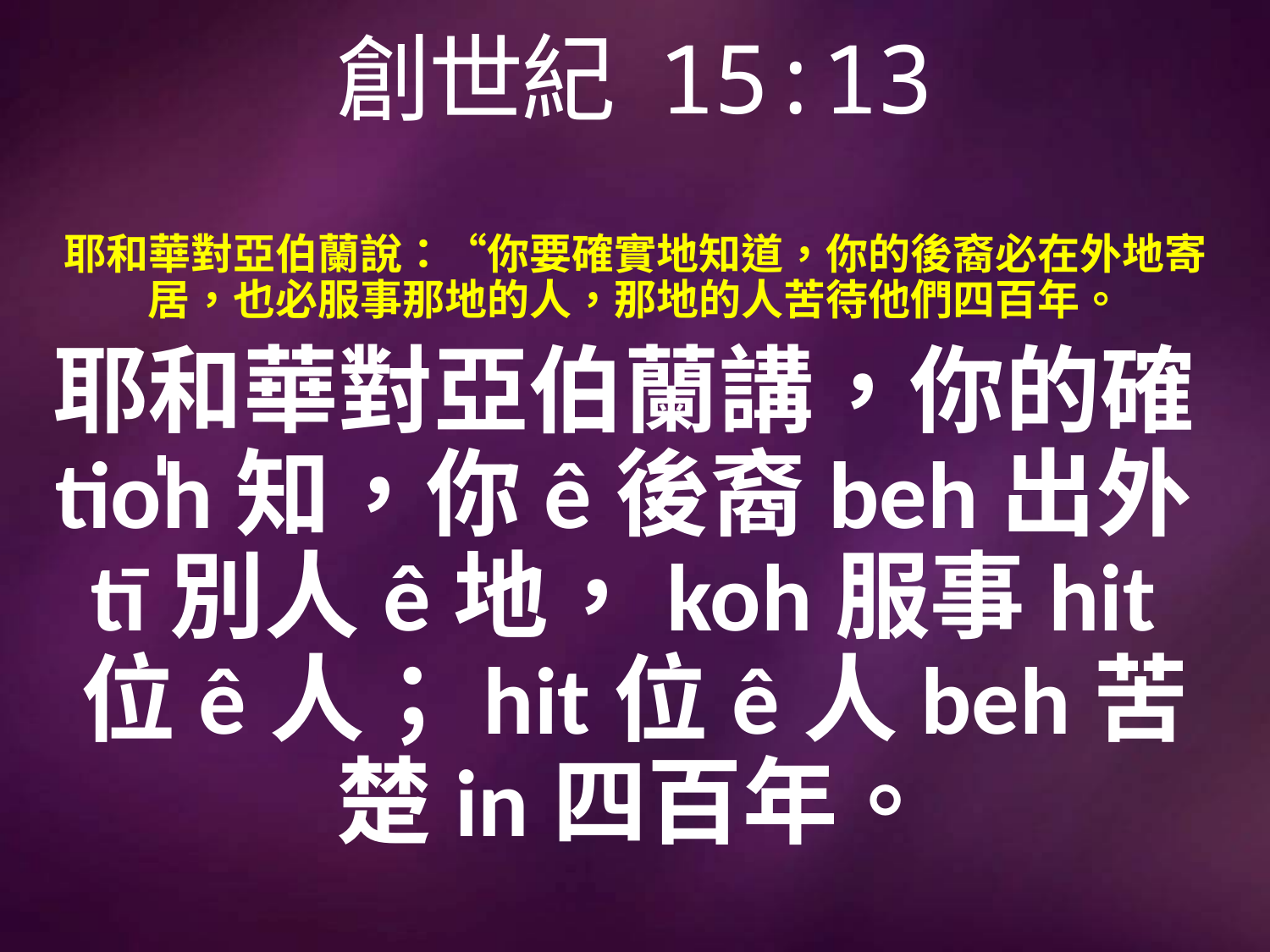

# 創世紀 15:13
耶和華對亞伯蘭說：“你要確實地知道，你的後裔必在外地寄居，也必服事那地的人，那地的人苦待他們四百年。
耶和華對亞伯蘭講，你的確tio̍h知，你ê後裔beh出外tī別人ê地，koh服事hit位ê人；hit位ê人beh苦楚in四百年。